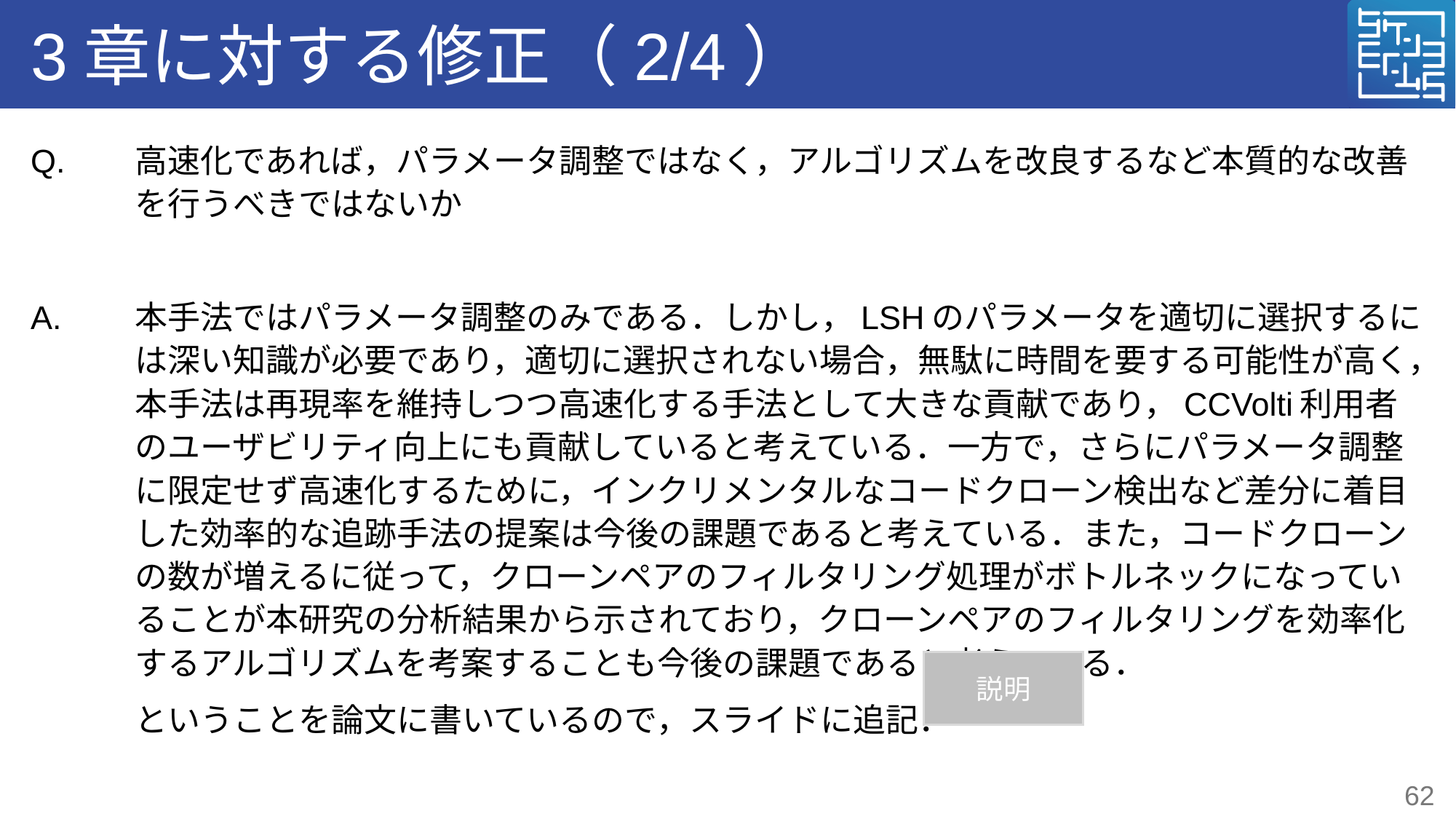

# 3章に対する修正（2/4）
Q.	高速化であれば，パラメータ調整ではなく，アルゴリズムを改良するなど本質的な改善を行うべきではないか

A.	本手法ではパラメータ調整のみである．しかし，LSHのパラメータを適切に選択するには深い知識が必要であり，適切に選択されない場合，無駄に時間を要する可能性が高く，本手法は再現率を維持しつつ高速化する手法として大きな貢献であり，CCVolti利用者のユーザビリティ向上にも貢献していると考えている．一方で，さらにパラメータ調整に限定せず高速化するために，インクリメンタルなコードクローン検出など差分に着目した効率的な追跡手法の提案は今後の課題であると考えている．また，コードクローンの数が増えるに従って，クローンペアのフィルタリング処理がボトルネックになっていることが本研究の分析結果から示されており，クローンペアのフィルタリングを効率化するアルゴリズムを考案することも今後の課題であると考えている．
	ということを論文に書いているので，スライドに追記．

説明
62